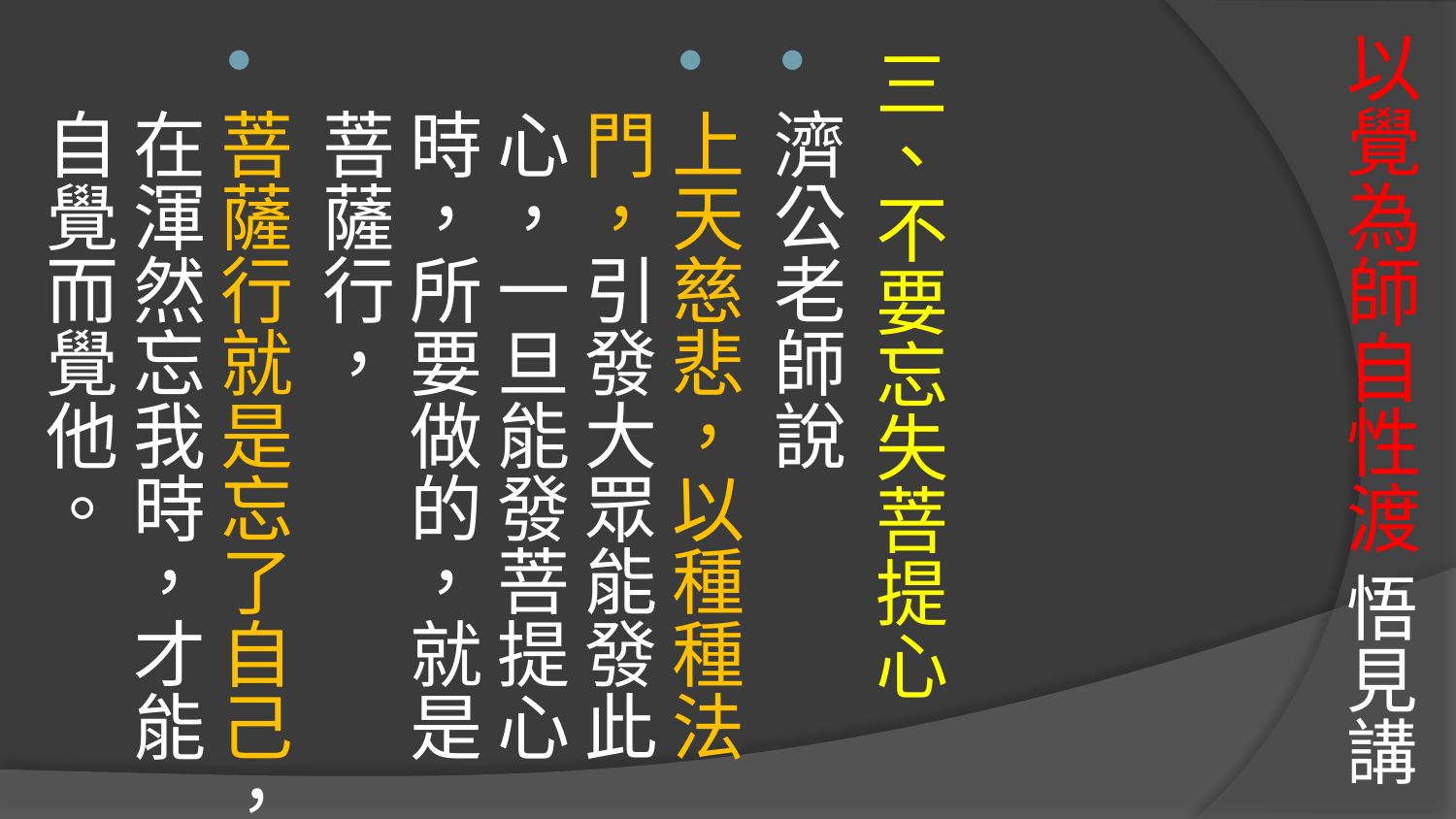

# 以覺為師自性渡 悟見講
三、不要忘失菩提心
濟公老師說
上天慈悲，以種種法門，引發大眾能發此心，一旦能發菩提心時，所要做的，就是菩薩行，
菩薩行就是忘了自己，在渾然忘我時，才能自覺而覺他。